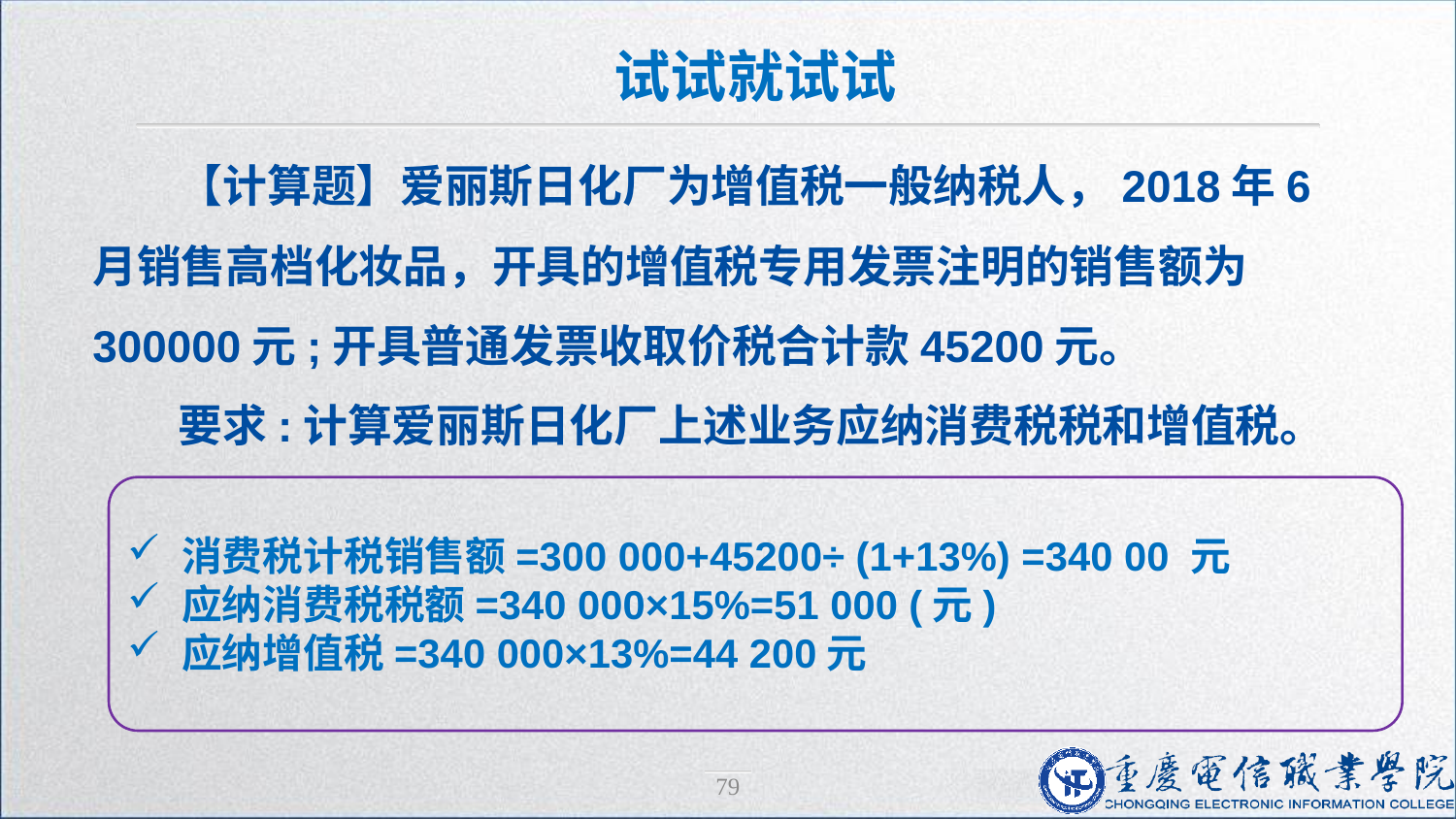

试试就试试
【计算题】爱丽斯日化厂为增值税一般纳税人，2018年6月销售高档化妆品，开具的增值税专用发票注明的销售额为300000元;开具普通发票收取价税合计款45200元。
要求:计算爱丽斯日化厂上述业务应纳消费税税和增值税。

消费税计税销售额=300 000+45200÷ (1+13%) =340 00 元
应纳消费税税额=340 000×15%=51 000 (元)
应纳增值税=340 000×13%=44 200元
79